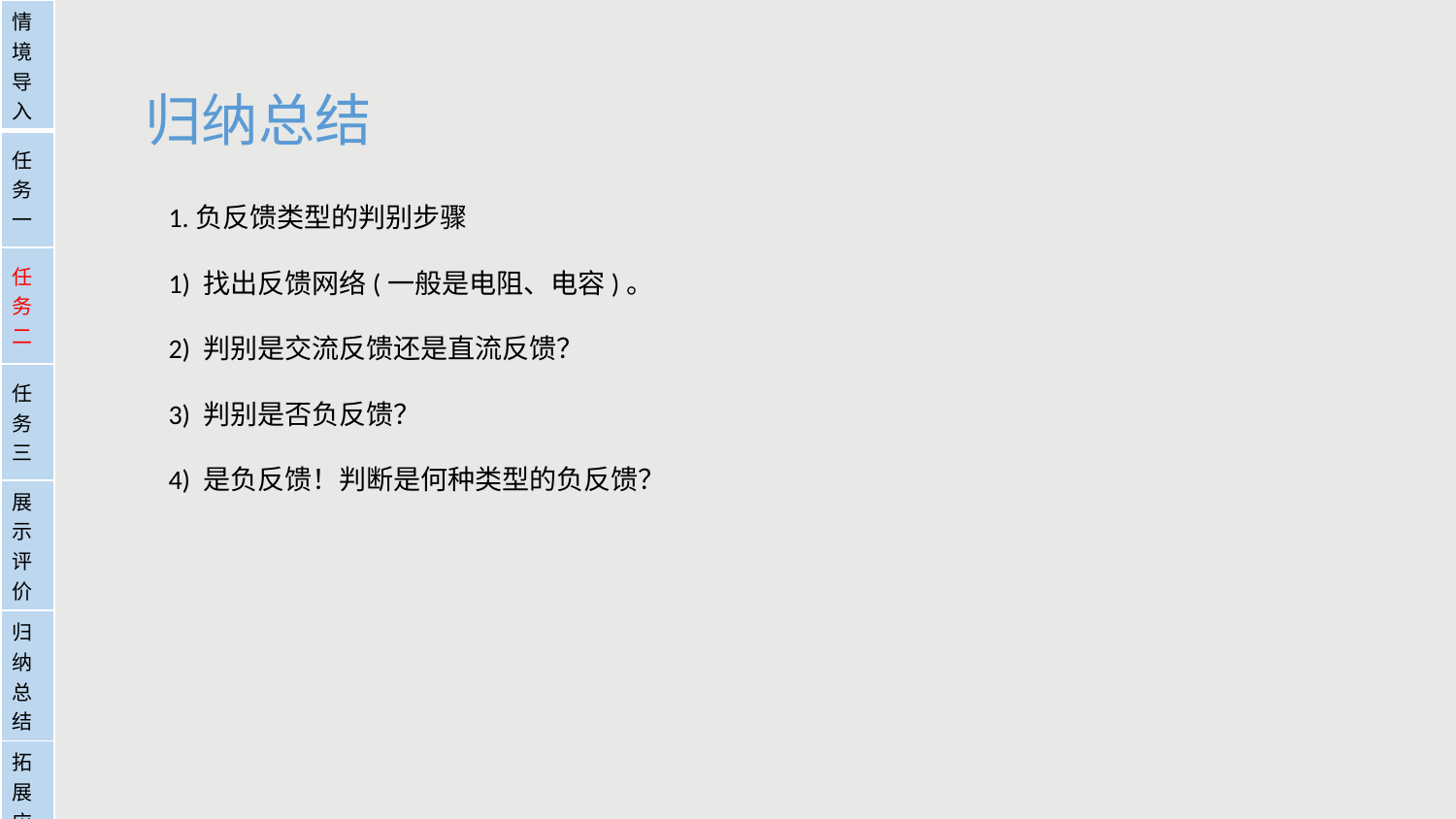

| 情境导入 |
| --- |
| 任务一 |
| 任务二 |
| 任务三 |
| 展示评价 |
| 归纳总结 |
| 拓展应用 |
归纳总结

1.负反馈类型的判别步骤

1) 找出反馈网络(一般是电阻、电容)。

2) 判别是交流反馈还是直流反馈？

3) 判别是否负反馈？

4) 是负反馈！判断是何种类型的负反馈？